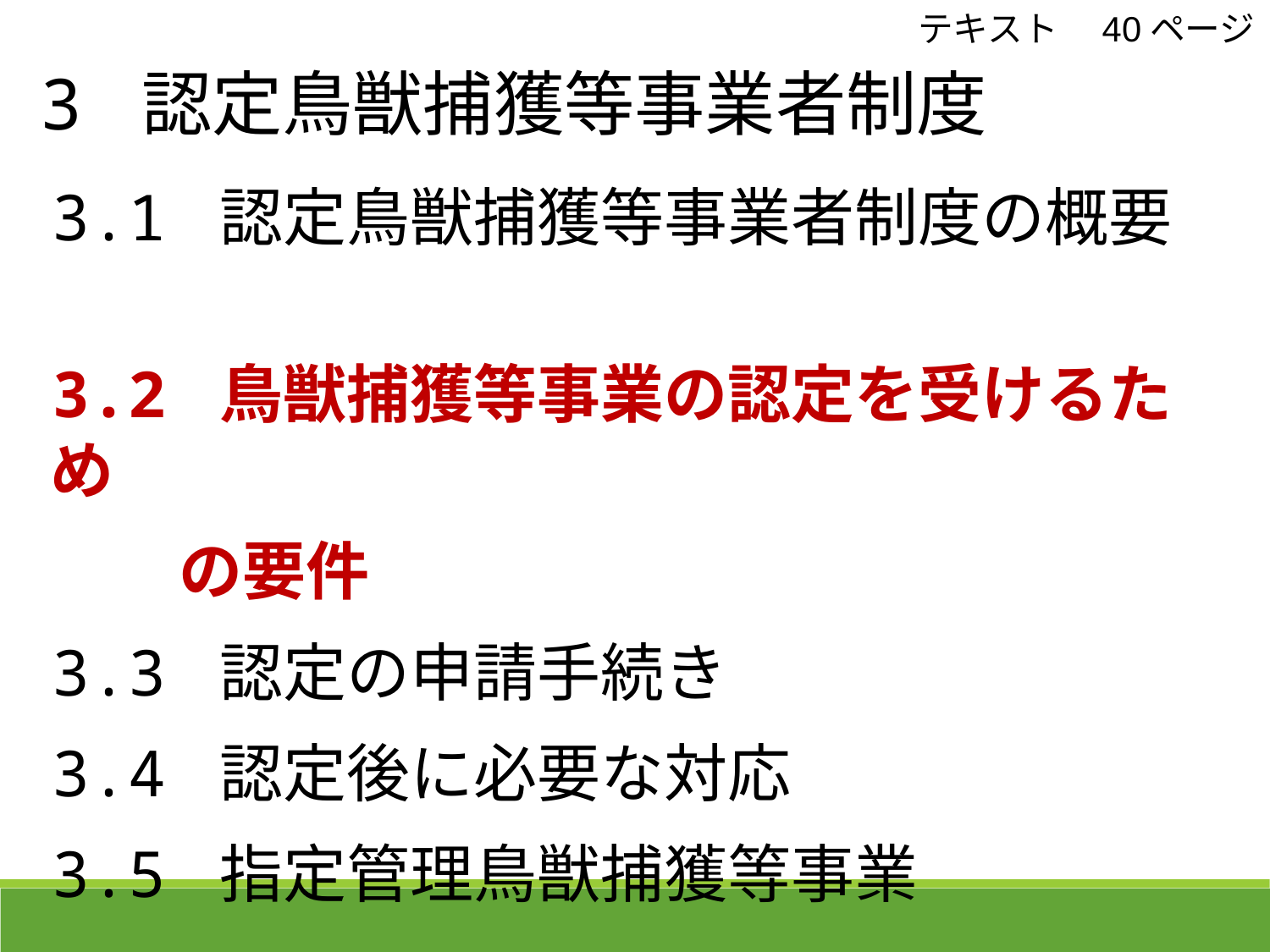

テキスト　40ページ
 3 認定鳥獣捕獲等事業者制度
3.1 認定鳥獣捕獲等事業者制度の概要
3.2 鳥獣捕獲等事業の認定を受けるため
　　の要件
3.3 認定の申請手続き
3.4 認定後に必要な対応
3.5 指定管理鳥獣捕獲等事業